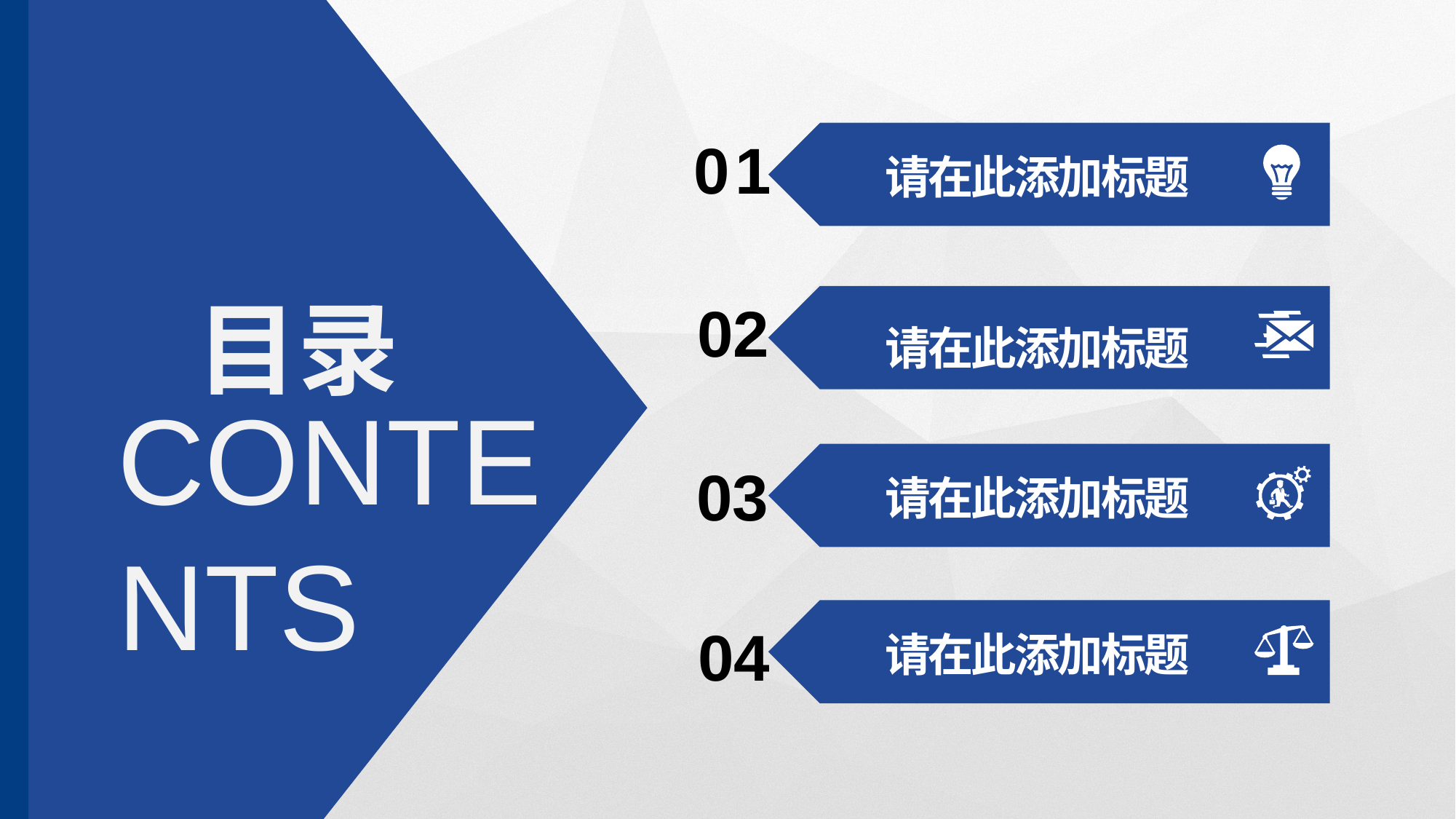

01

请在此添加标题
目录

02

请在此添加标题
CONTENTS

03

请在此添加标题

04

请在此添加标题